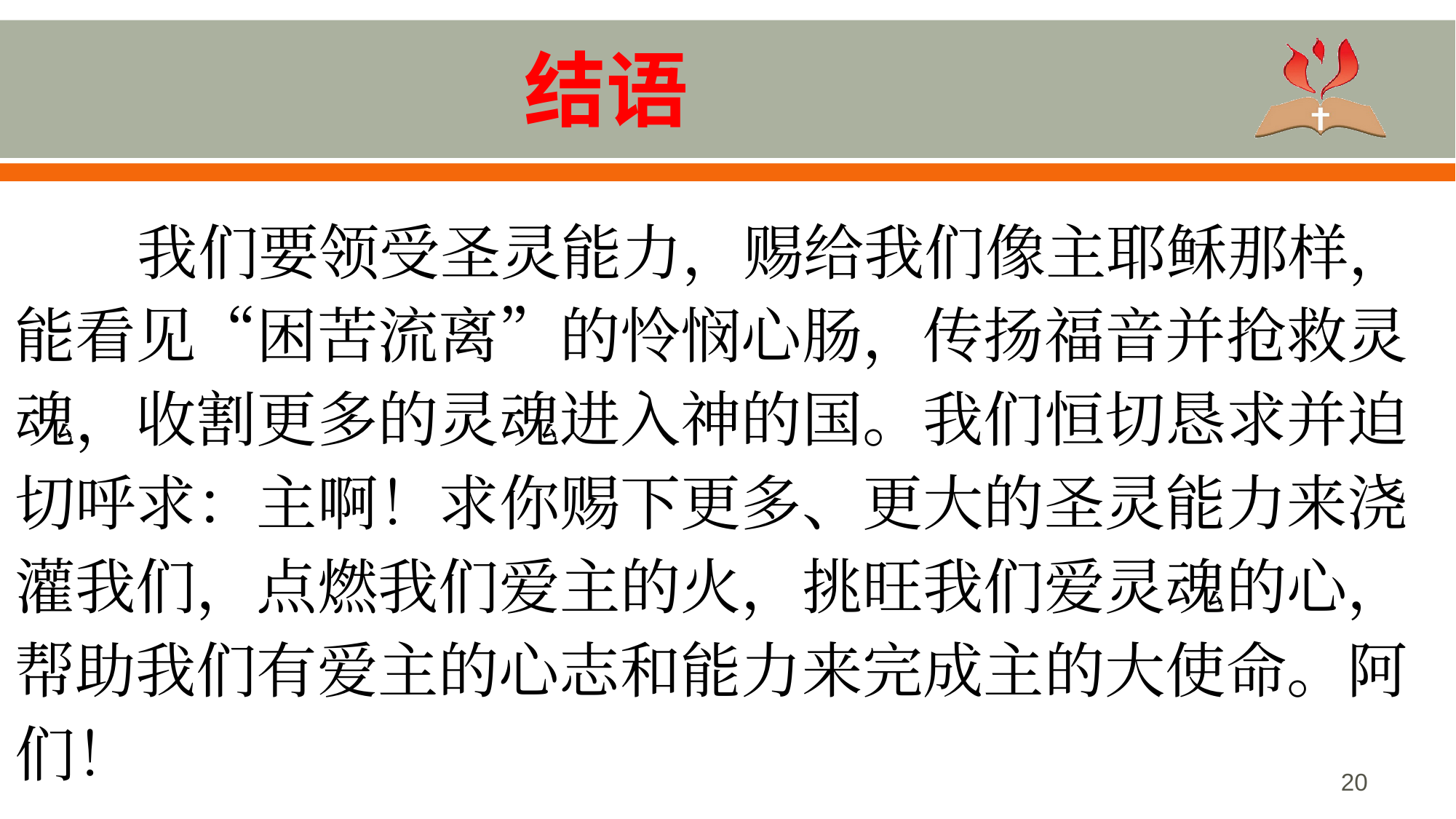

# 结语
我们要领受圣灵能力，赐给我们像主耶稣那样，能看见“困苦流离”的怜悯心肠，传扬福音并抢救灵魂，收割更多的灵魂进入神的国。我们恒切恳求并迫切呼求：主啊！求你赐下更多、更大的圣灵能力来浇灌我们，点燃我们爱主的火，挑旺我们爱灵魂的心，帮助我们有爱主的心志和能力来完成主的大使命。阿们！

20